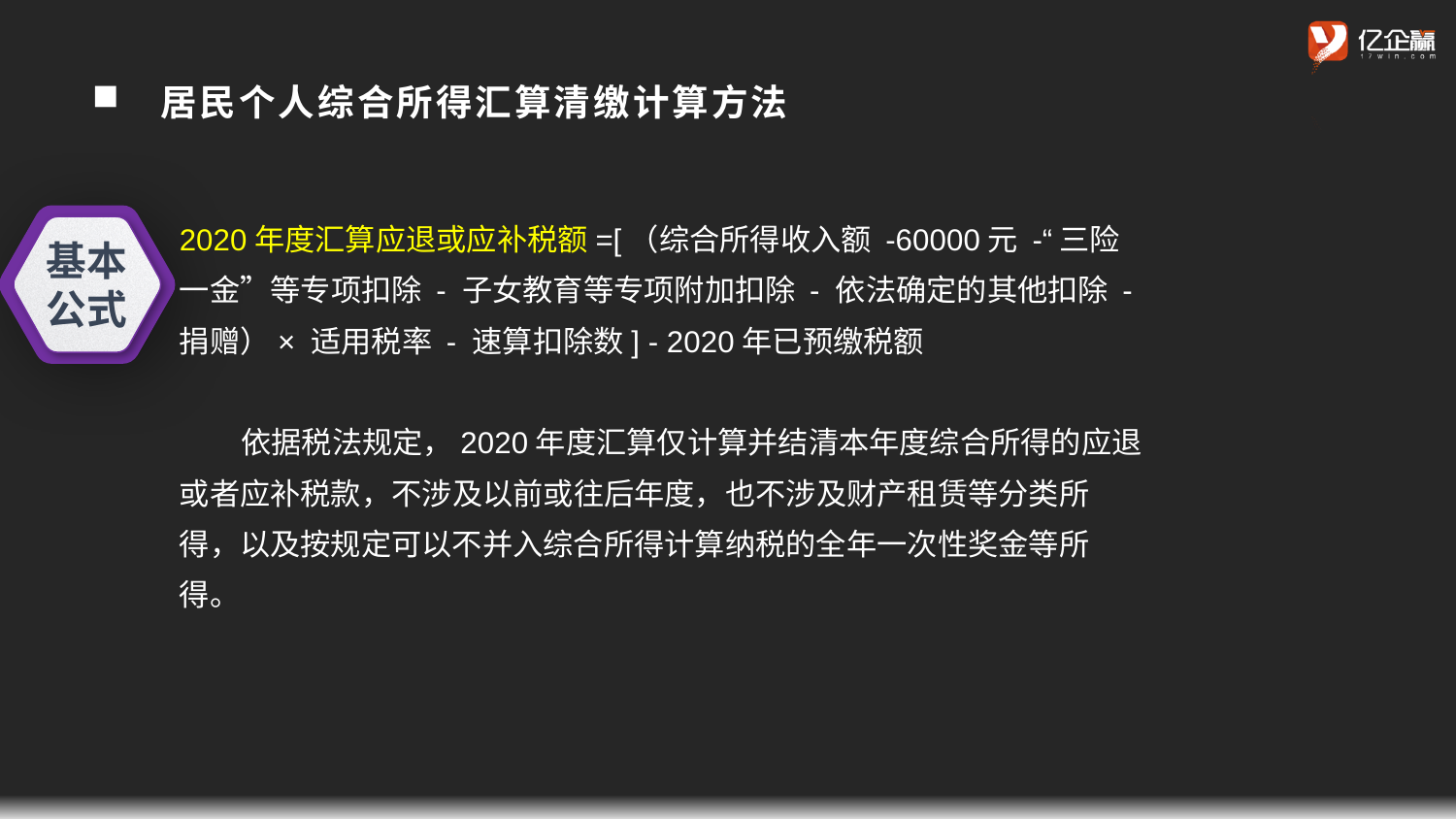

居民个人综合所得汇算清缴计算方法

2020年度汇算应退或应补税额=[（综合所得收入额 -60000元 -“三险一金”等专项扣除 - 子女教育等专项附加扣除 - 依法确定的其他扣除 - 捐赠）× 适用税率 - 速算扣除数] - 2020年已预缴税额

        依据税法规定，2020年度汇算仅计算并结清本年度综合所得的应退或者应补税款，不涉及以前或往后年度，也不涉及财产租赁等分类所得，以及按规定可以不并入综合所得计算纳税的全年一次性奖金等所得。
基本公式